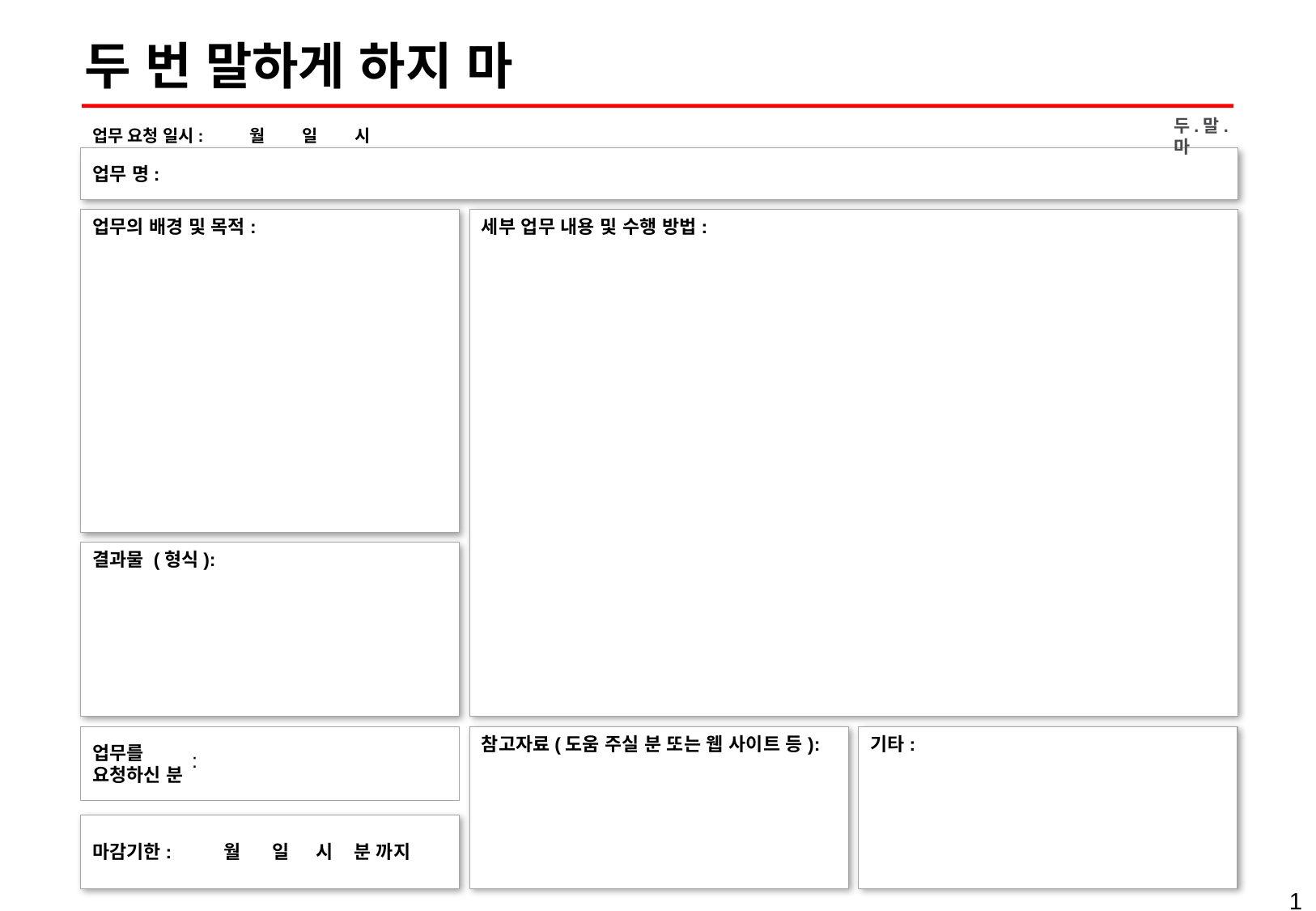

두 번 말하게 하지 마
업무 요청 일시:         월        일        시
두.말.마
업무 명:
조직 만족도 진단을 위한 온라인 설문지 설계하기
세부 업무 내용 및 수행 방법:
업무의 배경 및 목적:
결과물 (형식):
업무를
요청하신 분
:
참고자료(도움 주실 분 또는 웹 사이트 등):
기타:
마감기한:         월      일     시    분 까지